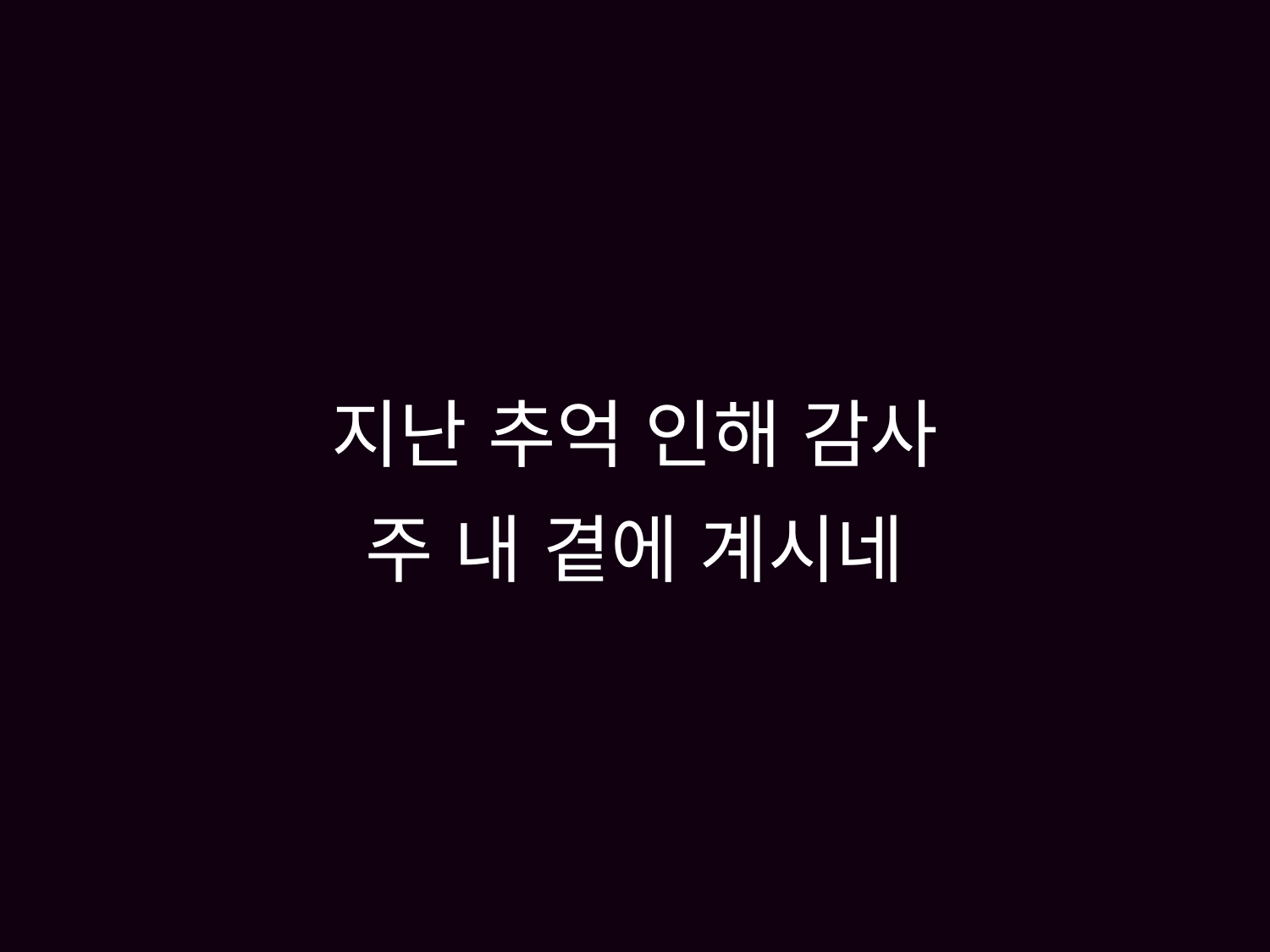

# 지난 추억 인해 감사 주 내 곁에 계시네